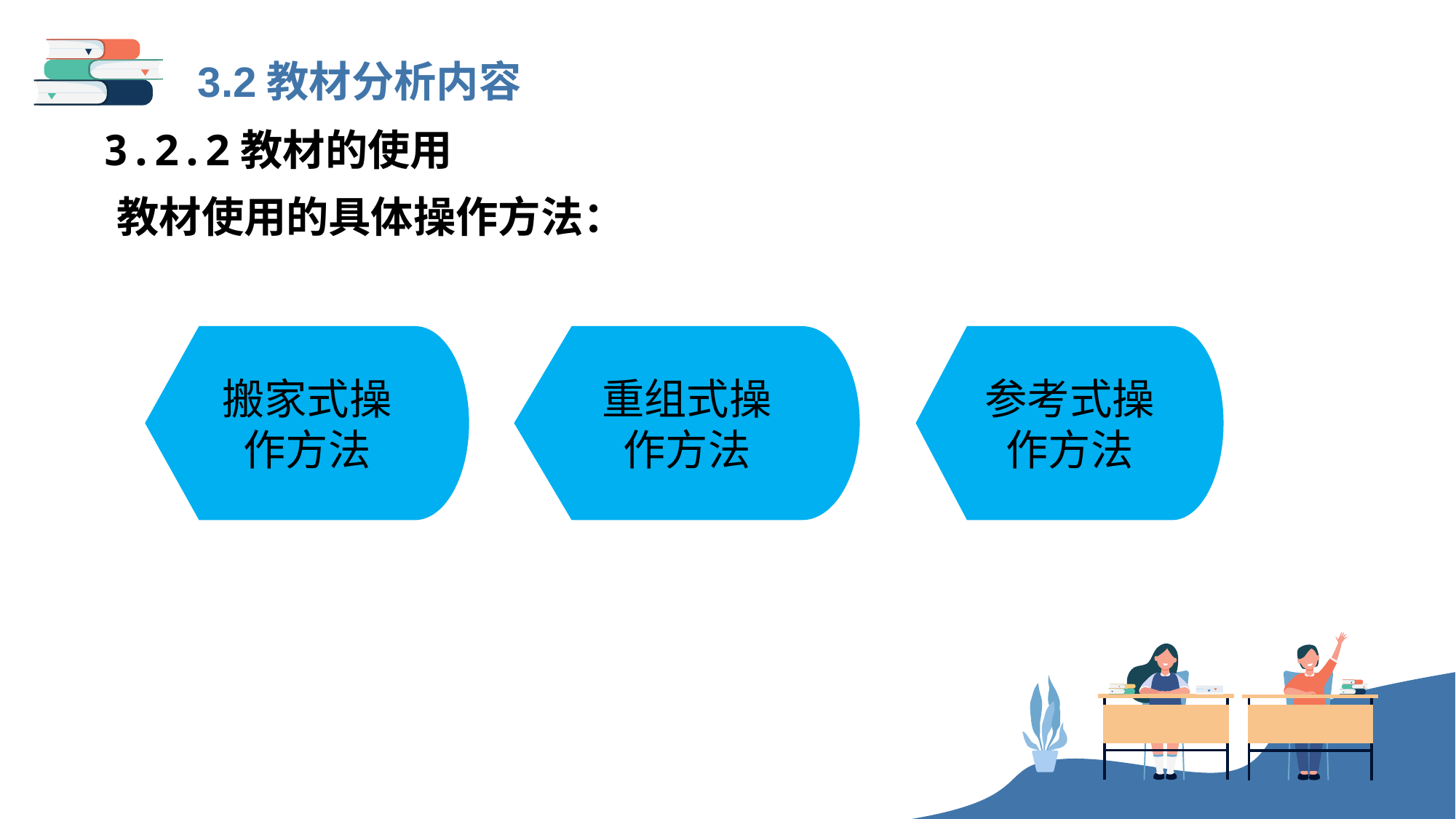

3.2教材分析内容
3.2.2教材的使用
教材使用的具体操作方法：
重组式操作方法
参考式操作方法
搬家式操作方法